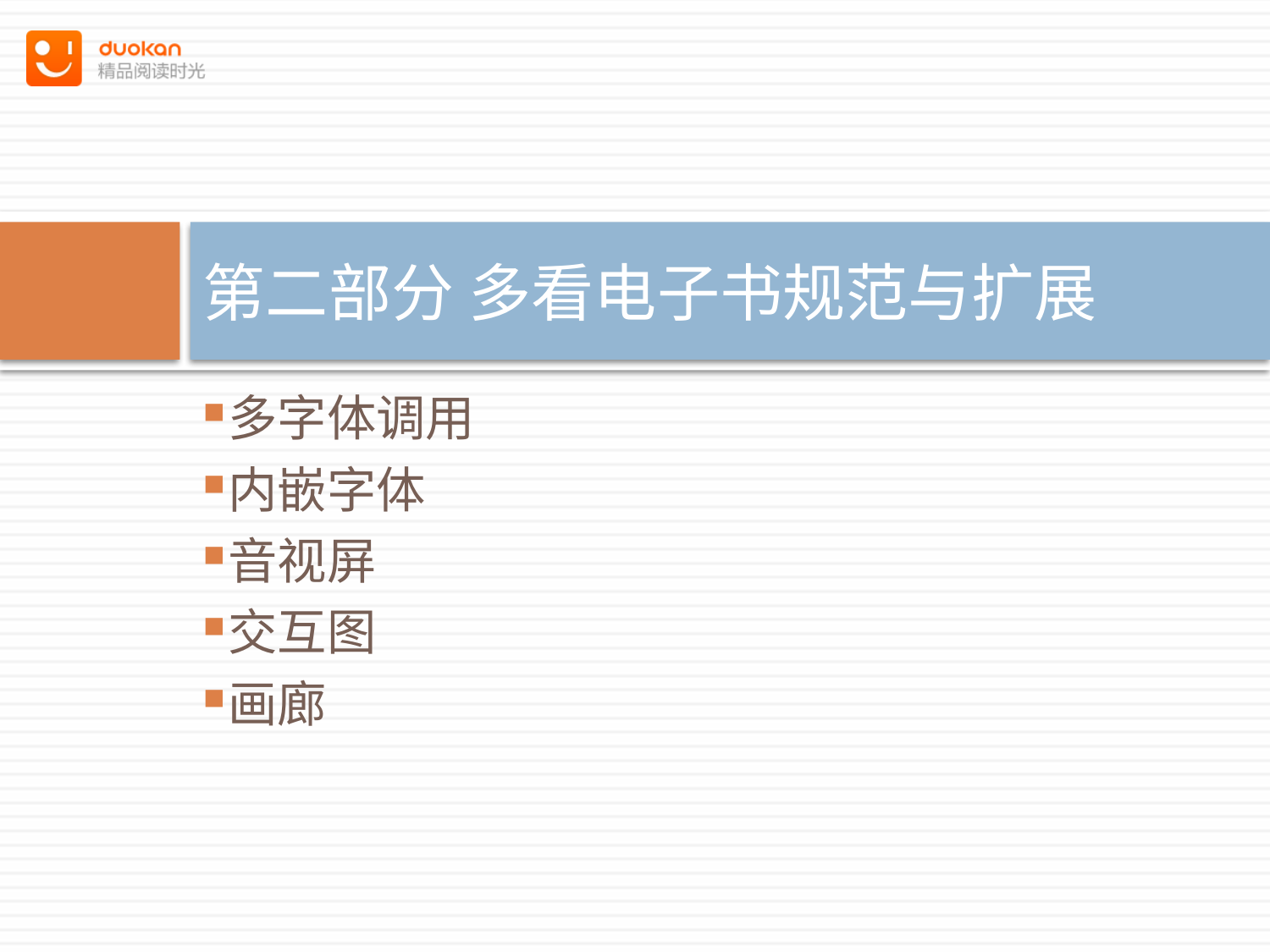

# 第二部分 多看电子书规范与扩展
多字体调用
内嵌字体
音视屏
交互图
画廊